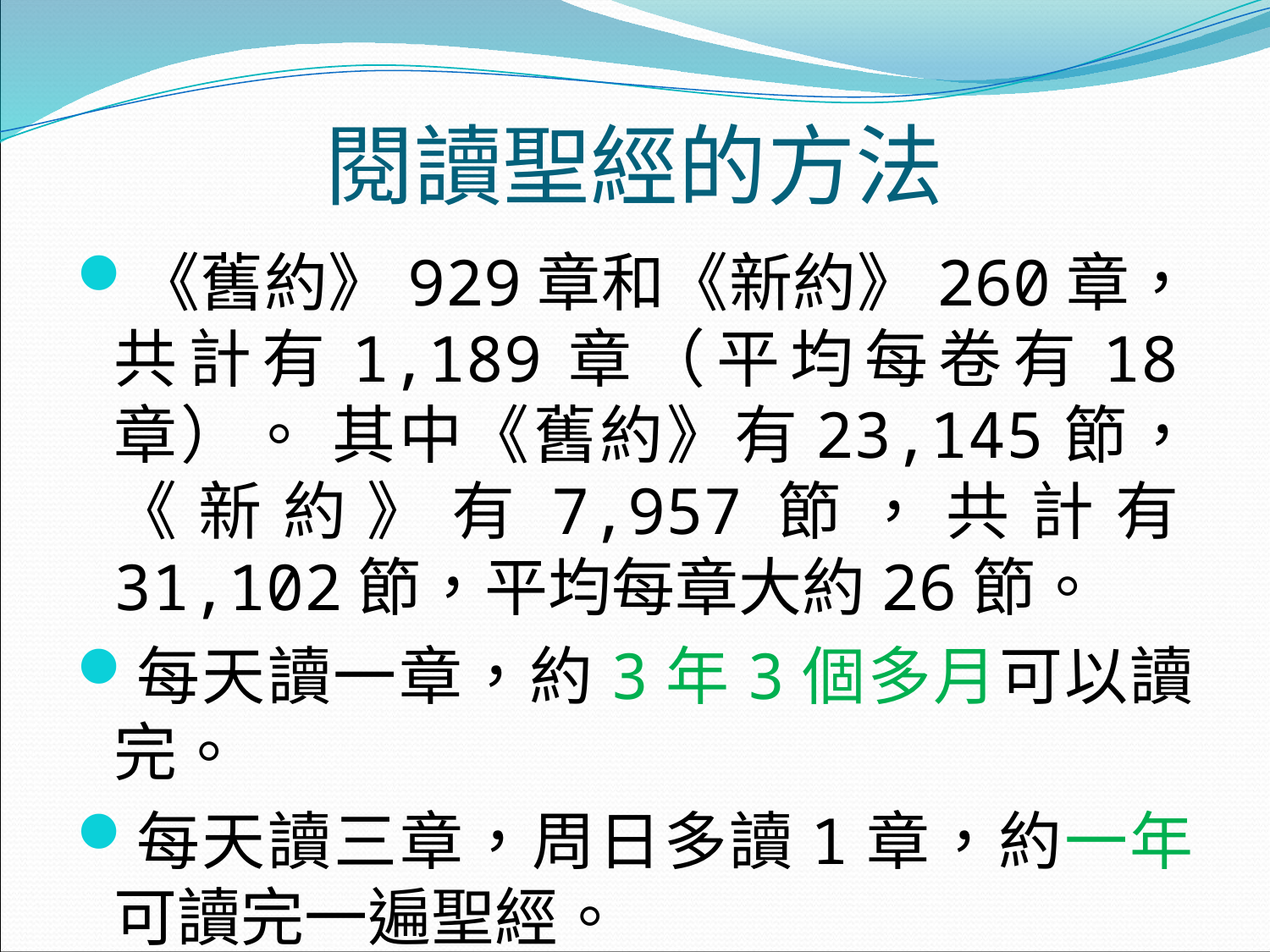

# 閱讀聖經的方法
《舊約》929章和《新約》260章，共計有1,189章（平均每卷有18章）。 其中《舊約》有23,145節，《新約》有7,957節，共計有31,102節，平均每章大約26節。
每天讀一章，約3年3個多月可以讀完。
每天讀三章，周日多讀1章，約一年可讀完一遍聖經。